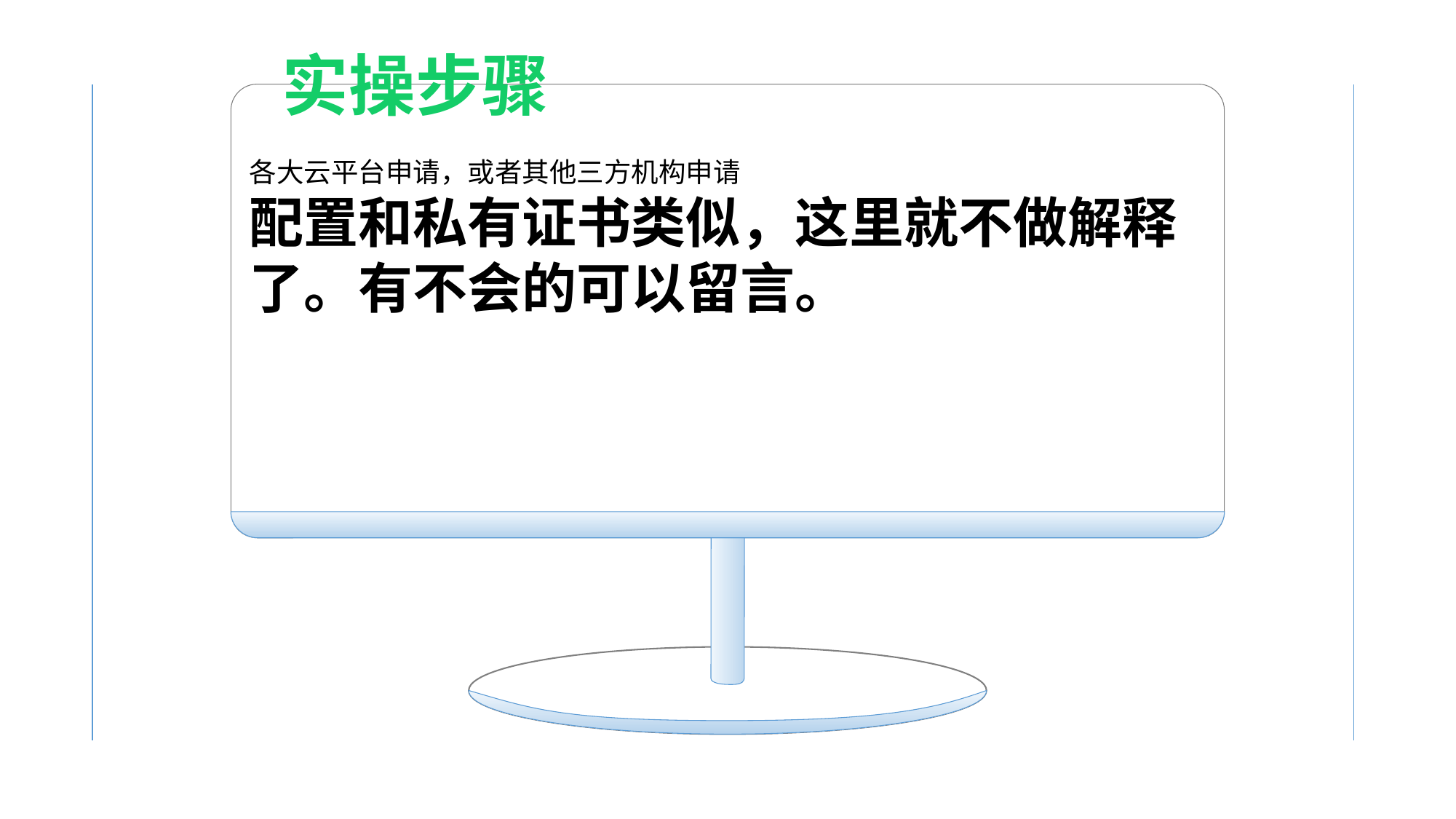

实操步骤

各大云平台申请，或者其他三方机构申请
配置和私有证书类似，这里就不做解释了。有不会的可以留言。